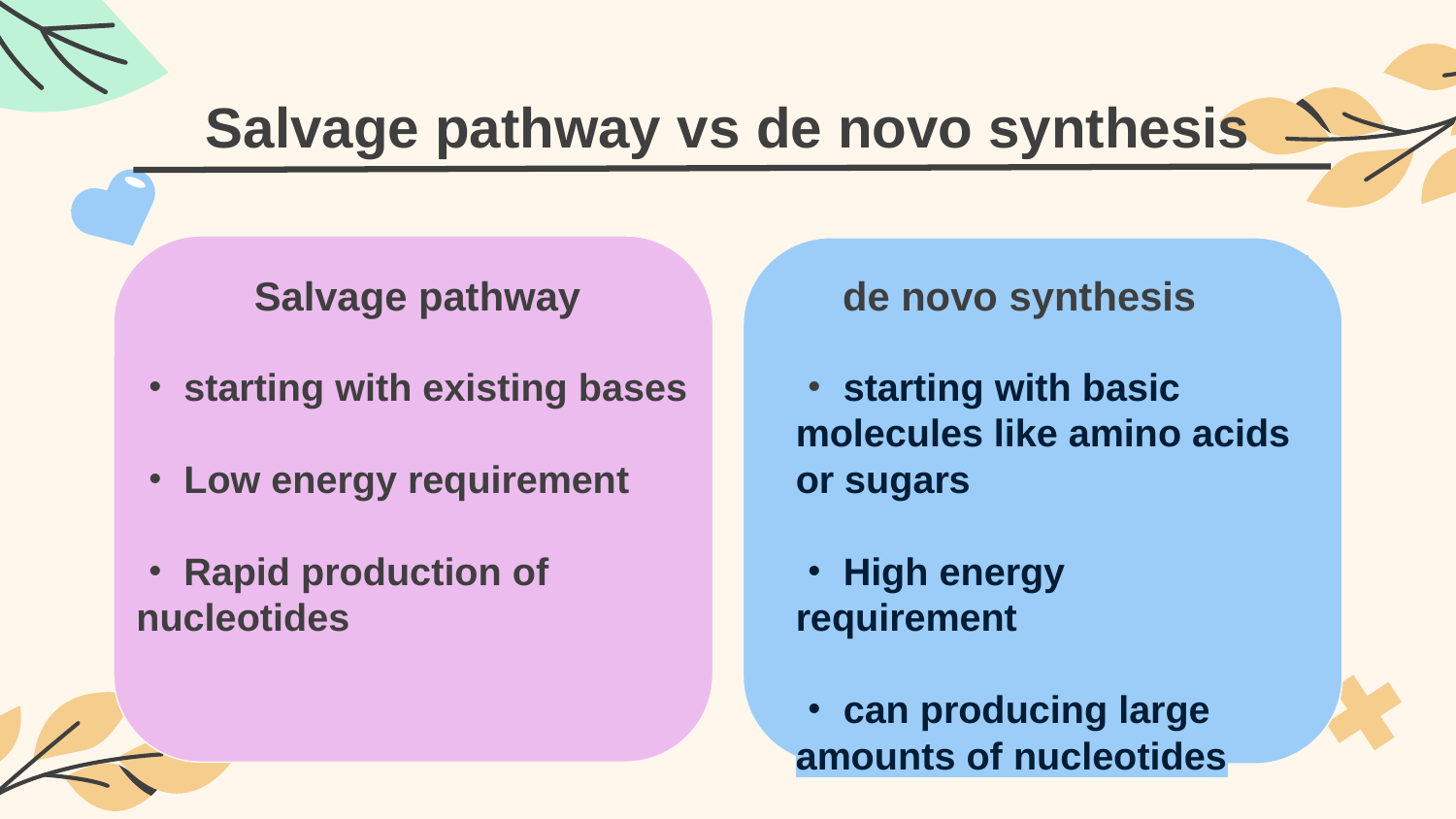

# Salvage pathway vs de novo synthesis

de novo synthesis

・starting with basic molecules like amino acids or sugars

・High energy requirement

・can producing large amounts of nucleotides
　Salvage pathway

・starting with existing bases

・Low energy requirement

・Rapid production of nucleotides